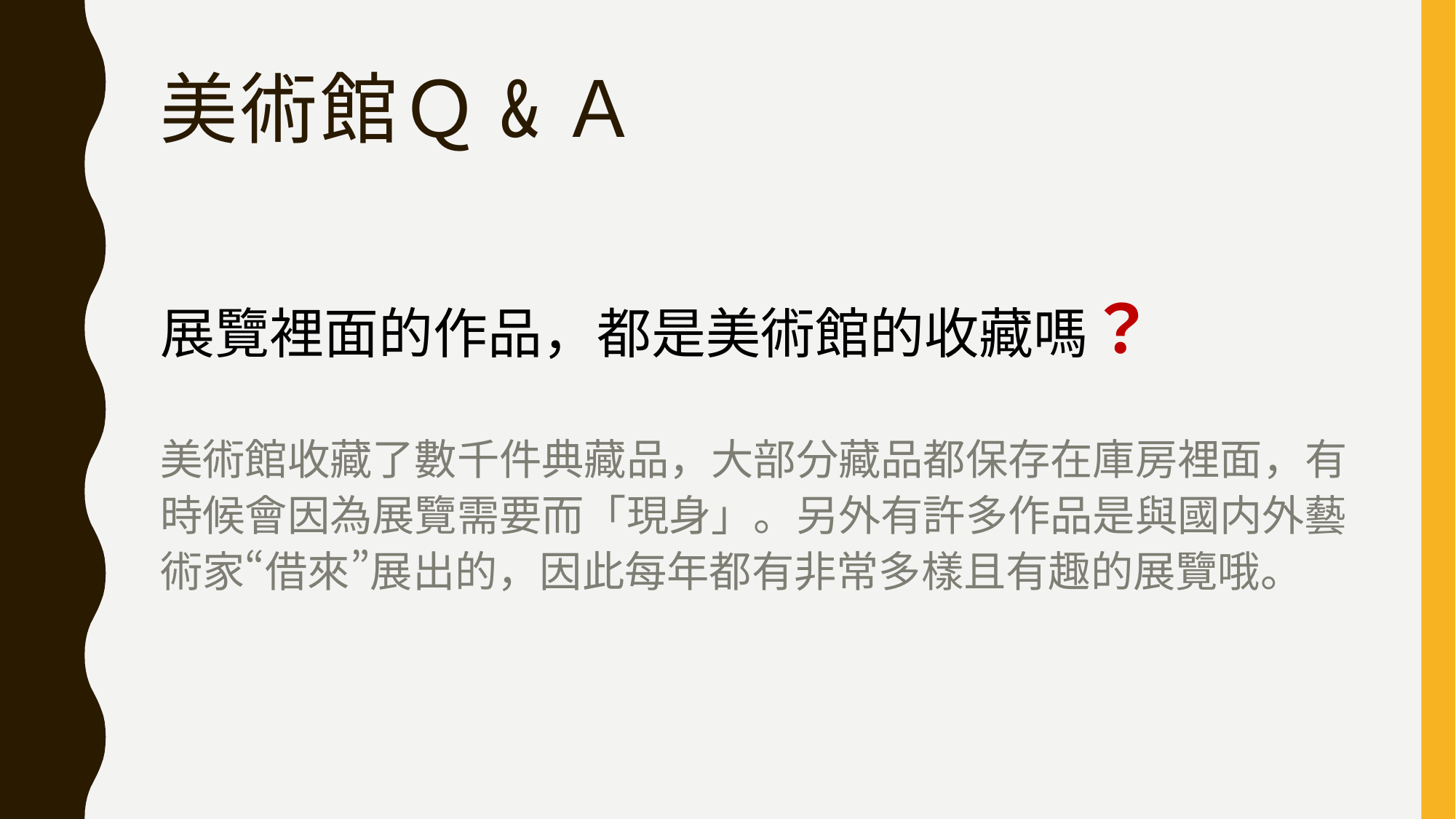

# 美術館Ｑ&Ａ
展覽裡面的作品，都是美術館的收藏嗎？

美術館收藏了數千件典藏品，大部分藏品都保存在庫房裡面，有時候會因為展覽需要而「現身」。另外有許多作品是與國内外藝術家“借來”展出的，因此每年都有非常多樣且有趣的展覽哦。